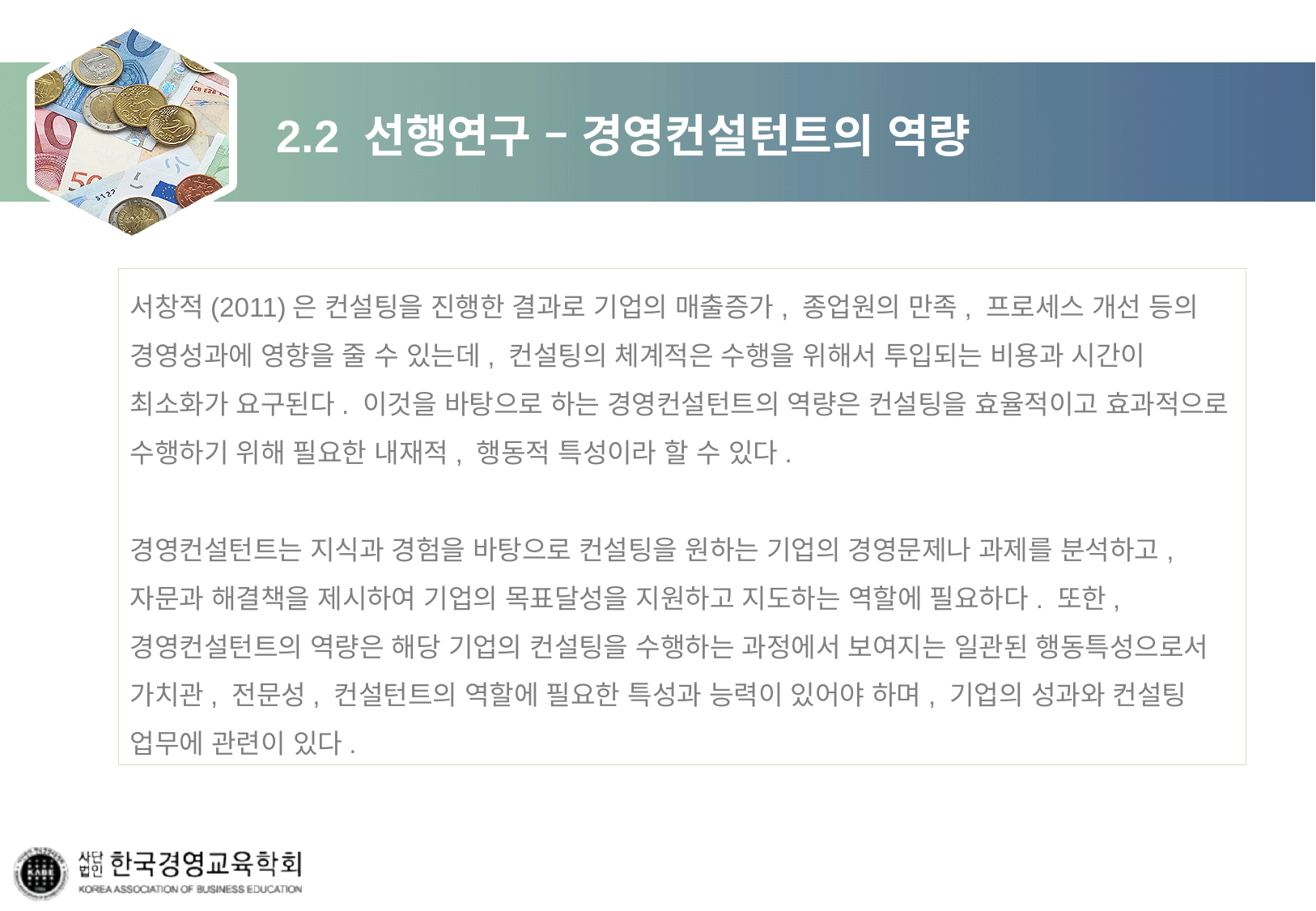

# 2.2 선행연구 – 경영컨설턴트의 역량
서창적(2011)은 컨설팅을 진행한 결과로 기업의 매출증가, 종업원의 만족, 프로세스 개선 등의 경영성과에 영향을 줄 수 있는데, 컨설팅의 체계적은 수행을 위해서 투입되는 비용과 시간이 최소화가 요구된다. 이것을 바탕으로 하는 경영컨설턴트의 역량은 컨설팅을 효율적이고 효과적으로 수행하기 위해 필요한 내재적, 행동적 특성이라 할 수 있다.

경영컨설턴트는 지식과 경험을 바탕으로 컨설팅을 원하는 기업의 경영문제나 과제를 분석하고, 자문과 해결책을 제시하여 기업의 목표달성을 지원하고 지도하는 역할에 필요하다. 또한, 경영컨설턴트의 역량은 해당 기업의 컨설팅을 수행하는 과정에서 보여지는 일관된 행동특성으로서 가치관, 전문성, 컨설턴트의 역할에 필요한 특성과 능력이 있어야 하며, 기업의 성과와 컨설팅 업무에 관련이 있다.